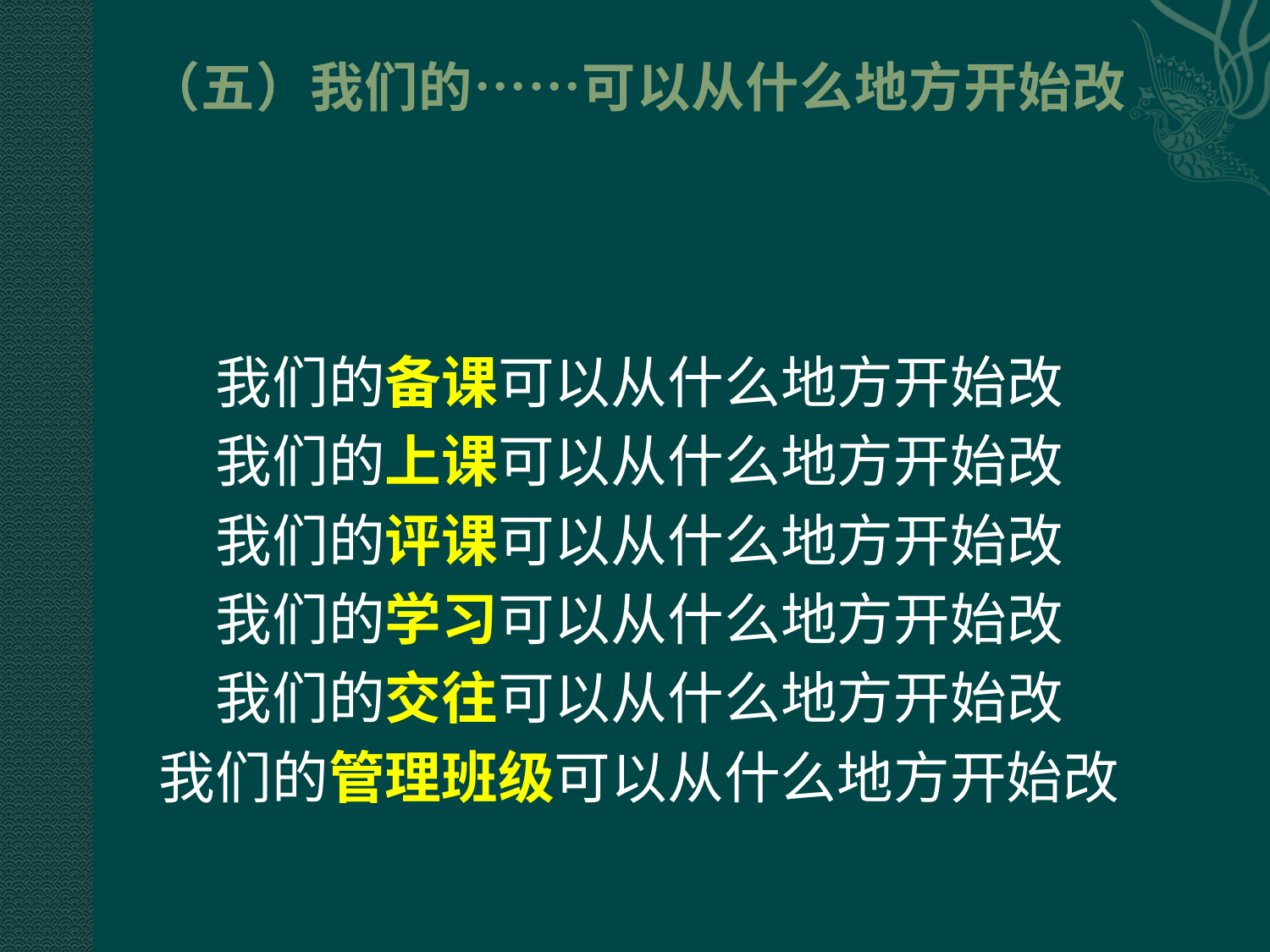

# （五）我们的……可以从什么地方开始改

我们的备课可以从什么地方开始改
我们的上课可以从什么地方开始改
我们的评课可以从什么地方开始改
我们的学习可以从什么地方开始改
我们的交往可以从什么地方开始改
我们的管理班级可以从什么地方开始改